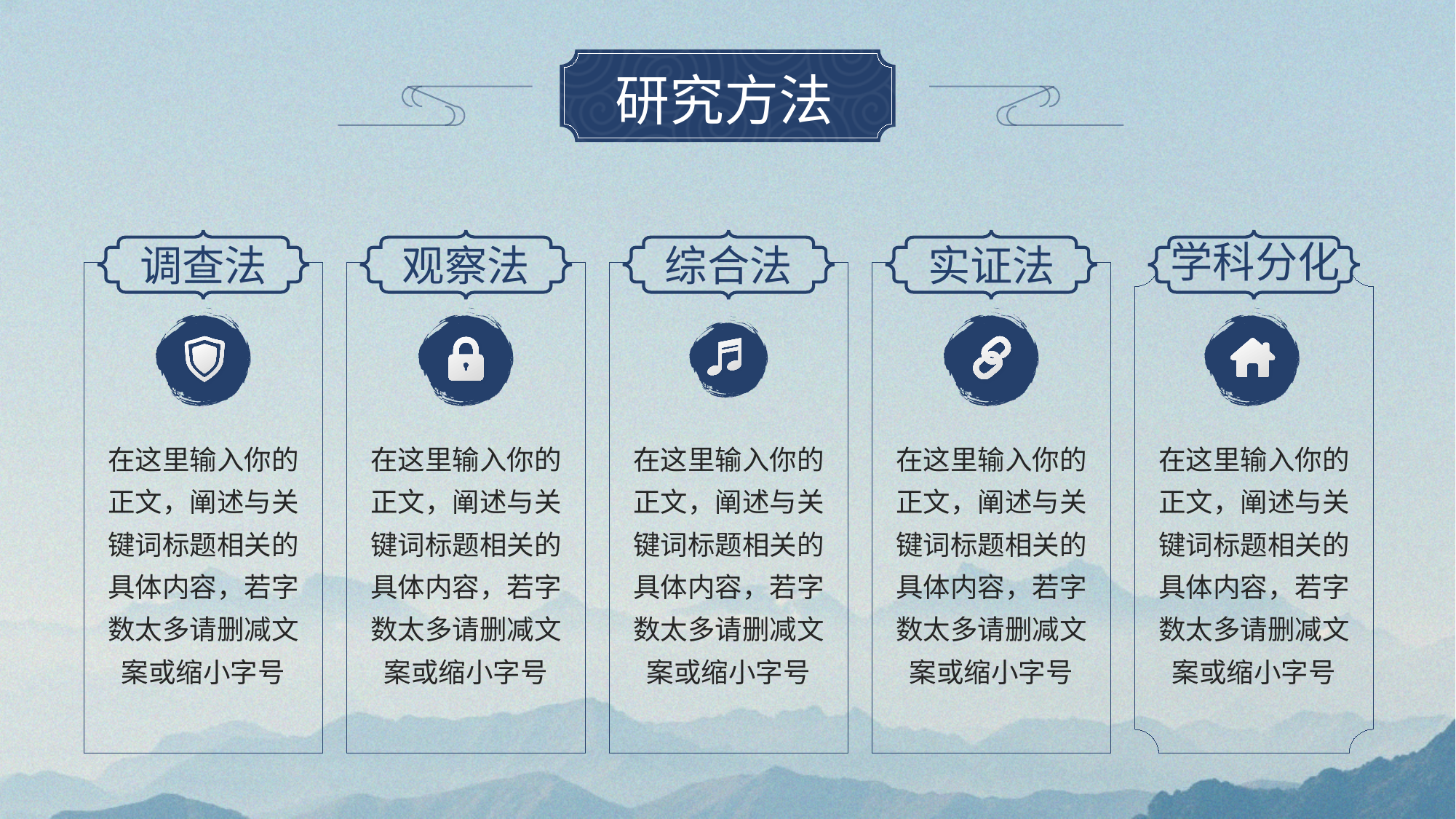

# 研究方法

学科分化
调查法
观察法
综合法
实证法

在这里输入你的正文，阐述与关键词标题相关的具体内容，若字数太多请删减文案或缩小字号
在这里输入你的正文，阐述与关键词标题相关的具体内容，若字数太多请删减文案或缩小字号
在这里输入你的正文，阐述与关键词标题相关的具体内容，若字数太多请删减文案或缩小字号
在这里输入你的正文，阐述与关键词标题相关的具体内容，若字数太多请删减文案或缩小字号
在这里输入你的正文，阐述与关键词标题相关的具体内容，若字数太多请删减文案或缩小字号